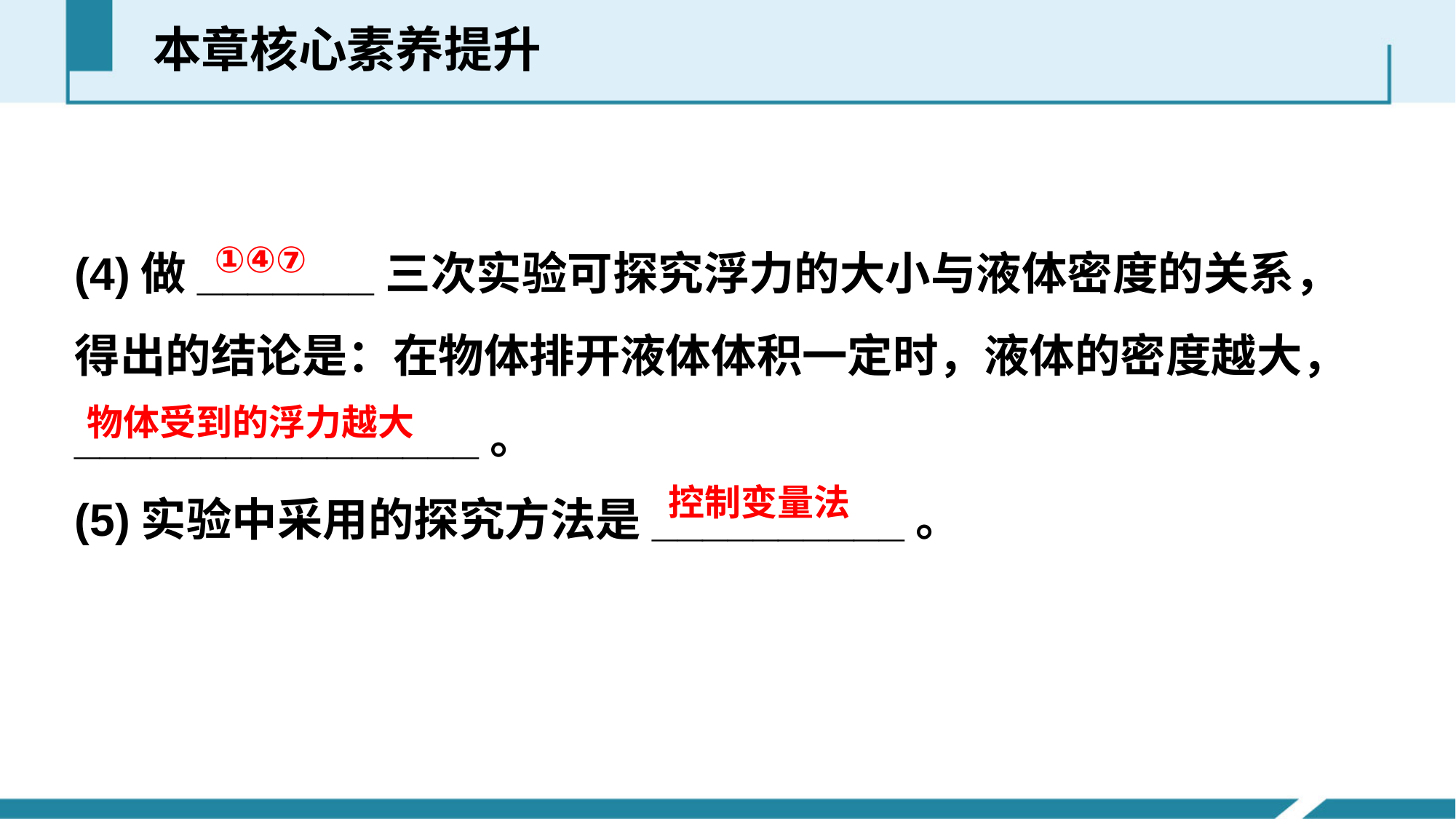

本章核心素养提升
(4)做_______三次实验可探究浮力的大小与液体密度的关系，得出的结论是：在物体排开液体体积一定时，液体的密度越大，________________。
(5)实验中采用的探究方法是__________。
①④⑦
物体受到的浮力越大
控制变量法